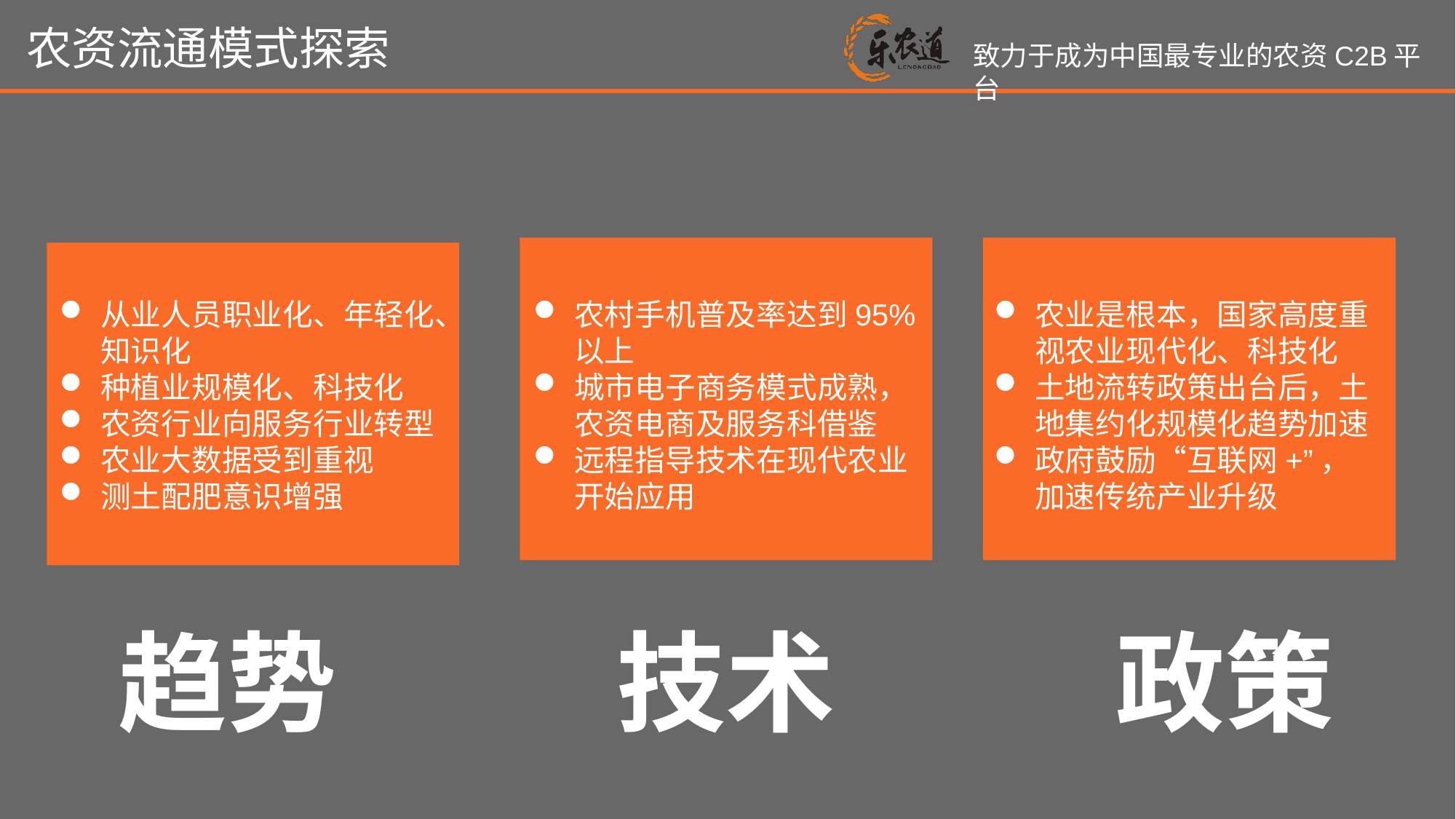

农资流通模式探索

从业人员职业化、年轻化、知识化
种植业规模化、科技化
农资行业向服务行业转型
农业大数据受到重视
测土配肥意识增强
农村手机普及率达到95%以上
城市电子商务模式成熟，农资电商及服务科借鉴
远程指导技术在现代农业开始应用
农业是根本，国家高度重视农业现代化、科技化
土地流转政策出台后，土地集约化规模化趋势加速
政府鼓励“互联网+”，加速传统产业升级
趋势
技术
政策